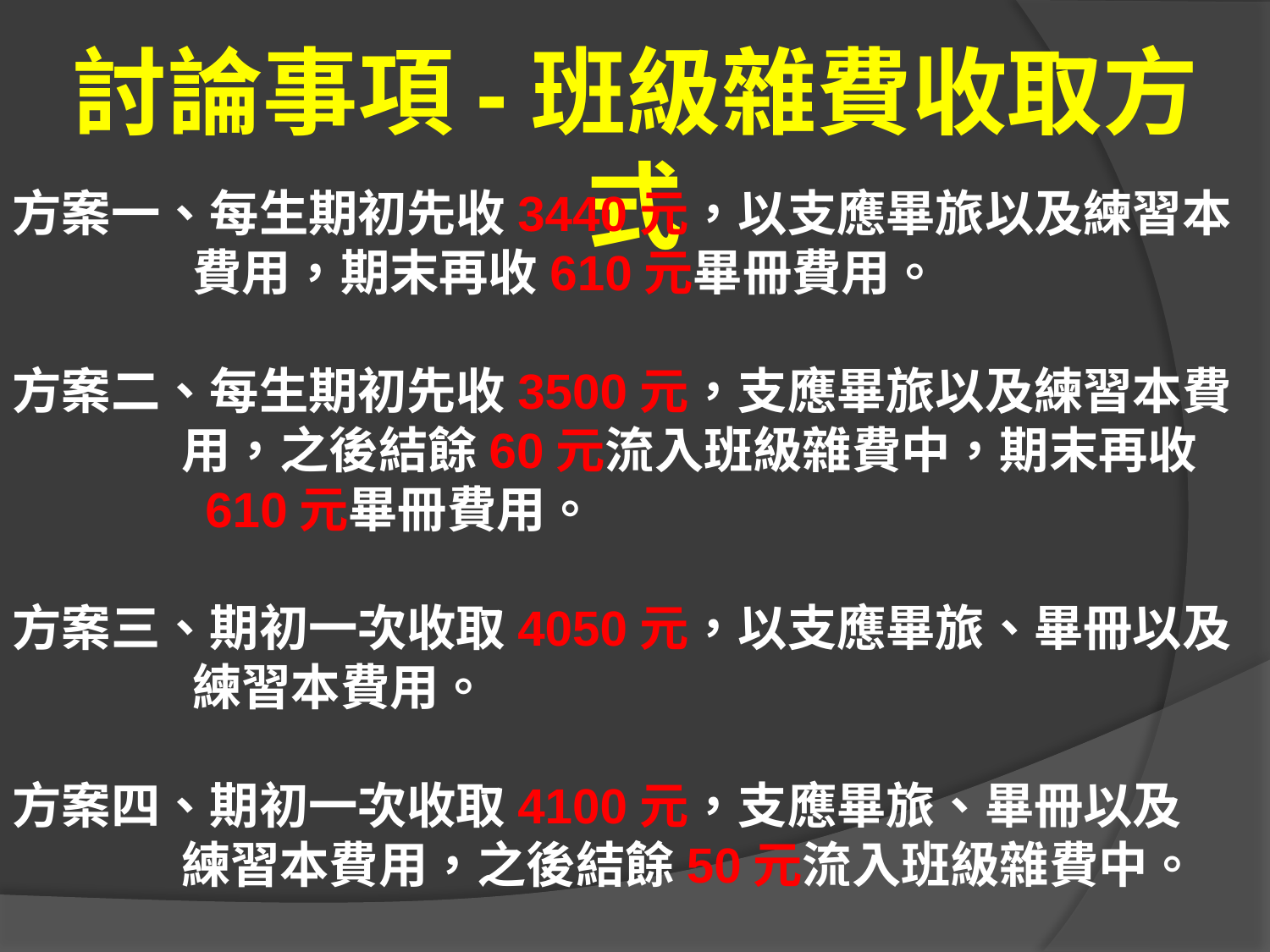

討論事項-班級雜費收取方式
方案一、每生期初先收3440元，以支應畢旅以及練習本
               費用，期末再收610元畢冊費用。

方案二、每生期初先收3500元，支應畢旅以及練習本費
              用，之後結餘60元流入班級雜費中，期末再收
              610元畢冊費用。

方案三、期初一次收取4050元，以支應畢旅、畢冊以及
               練習本費用。

方案四、期初一次收取4100元，支應畢旅、畢冊以及
              練習本費用，之後結餘50元流入班級雜費中。